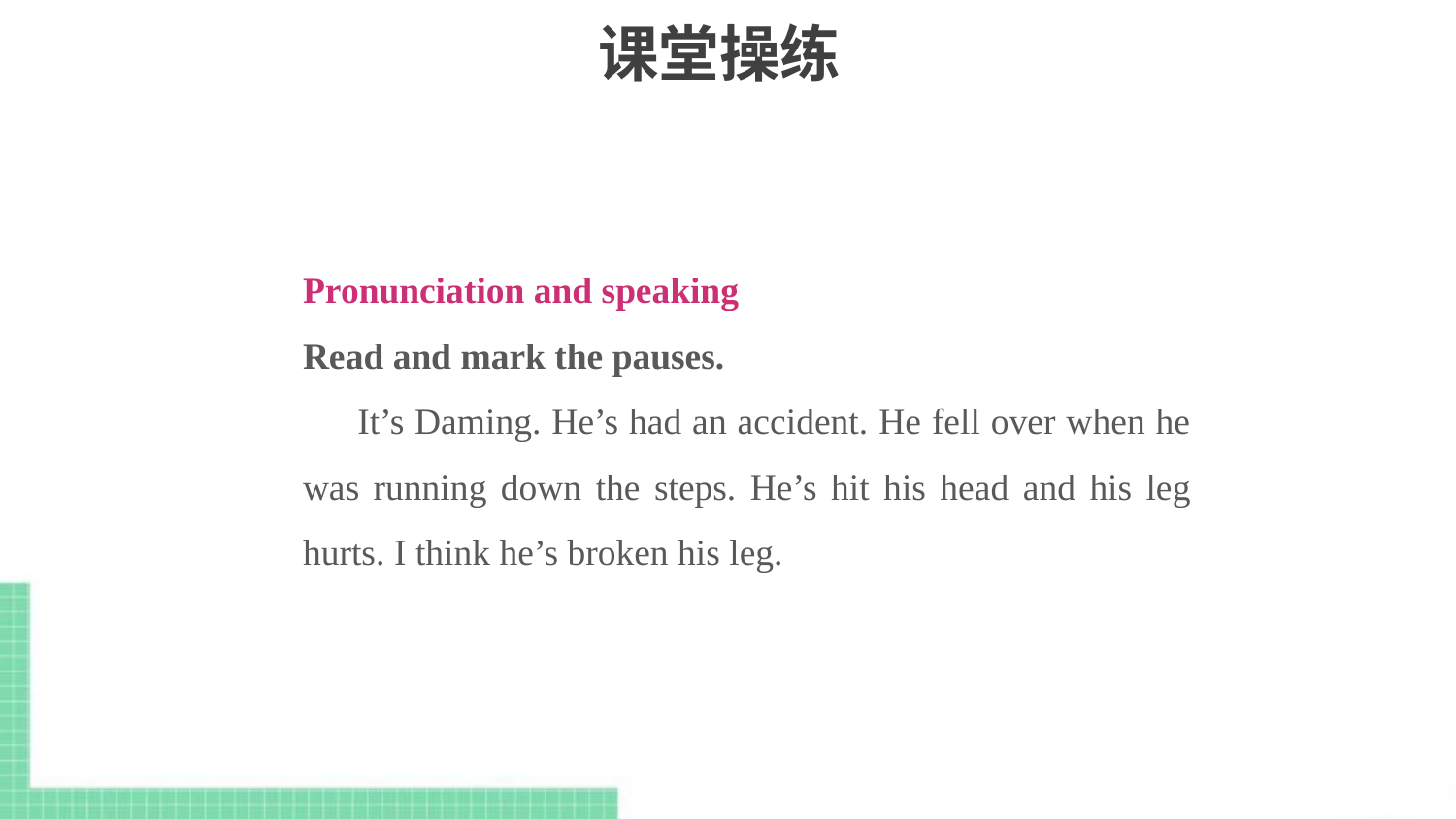

# 课堂操练
Pronunciation and speaking
Read and mark the pauses.
It’s Daming. He’s had an accident. He fell over when he was running down the steps. He’s hit his head and his leg hurts. I think he’s broken his leg.